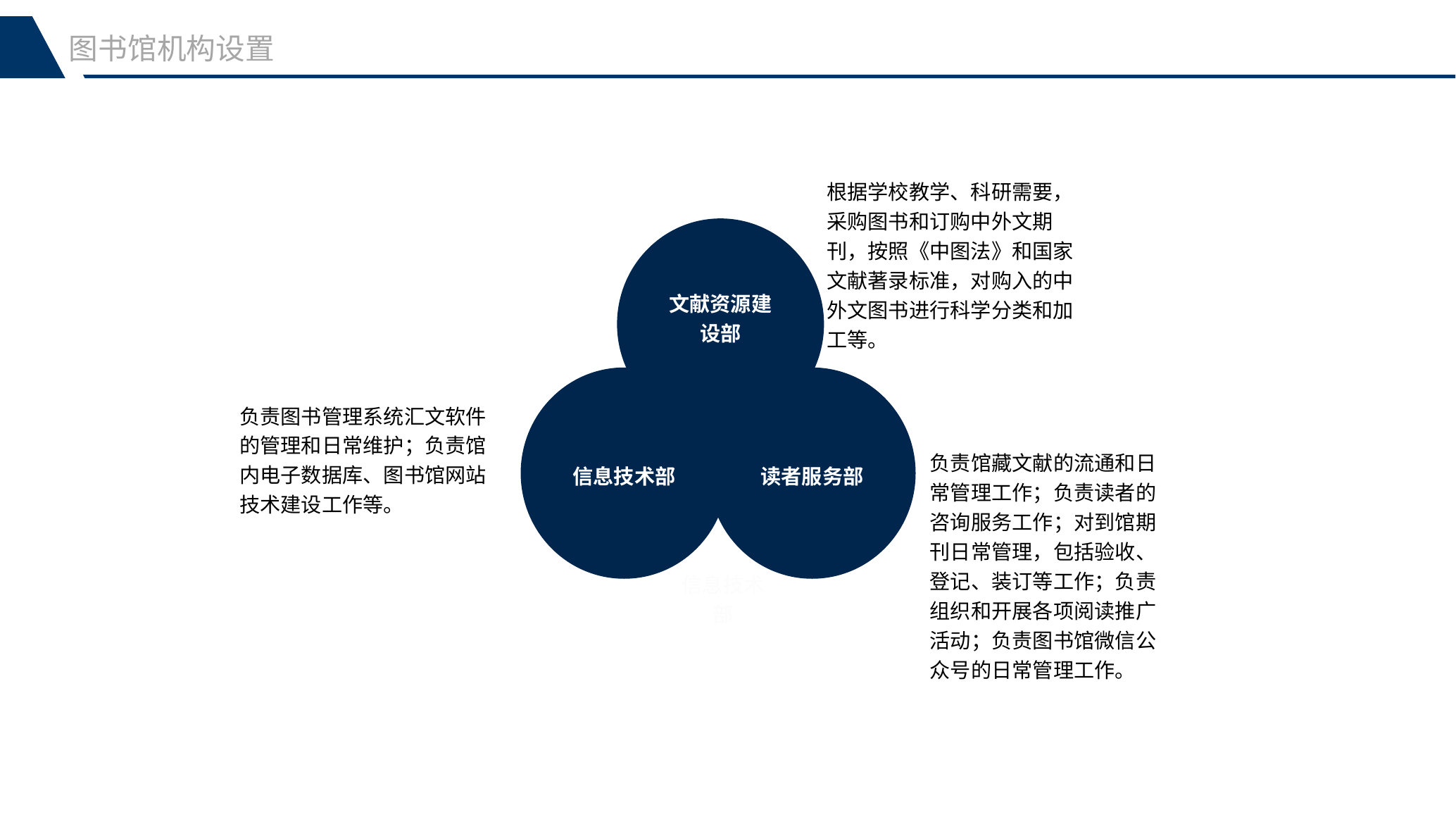

图书馆机构设置

根据学校教学、科研需要，采购图书和订购中外文期刊，按照《中图法》和国家文献著录标准，对购入的中外文图书进行科学分类和加工等。

文献资源建设部

负责图书管理系统汇文软件的管理和日常维护；负责馆内电子数据库、图书馆网站技术建设工作等。
信息技术部
读者服务部
负责馆藏文献的流通和日常管理工作；负责读者的咨询服务工作；对到馆期刊日常管理，包括验收、登记、装订等工作；负责组织和开展各项阅读推广活动；负责图书馆微信公众号的日常管理工作。

信息技术部